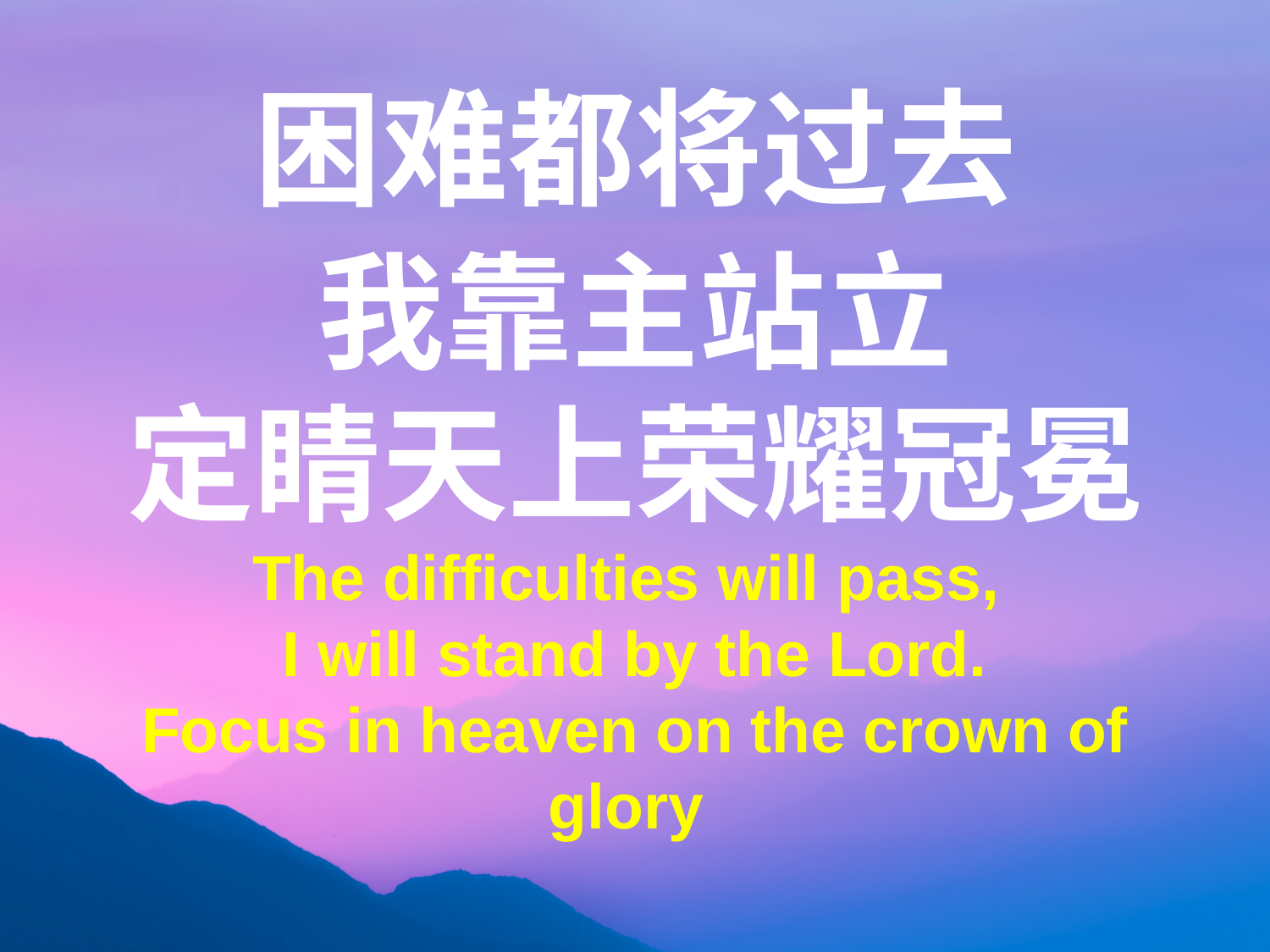

困难都将过去
我靠主站立
定睛天上荣耀冠冕
The difficulties will pass,
I will stand by the Lord.
Focus in heaven on the crown of glory